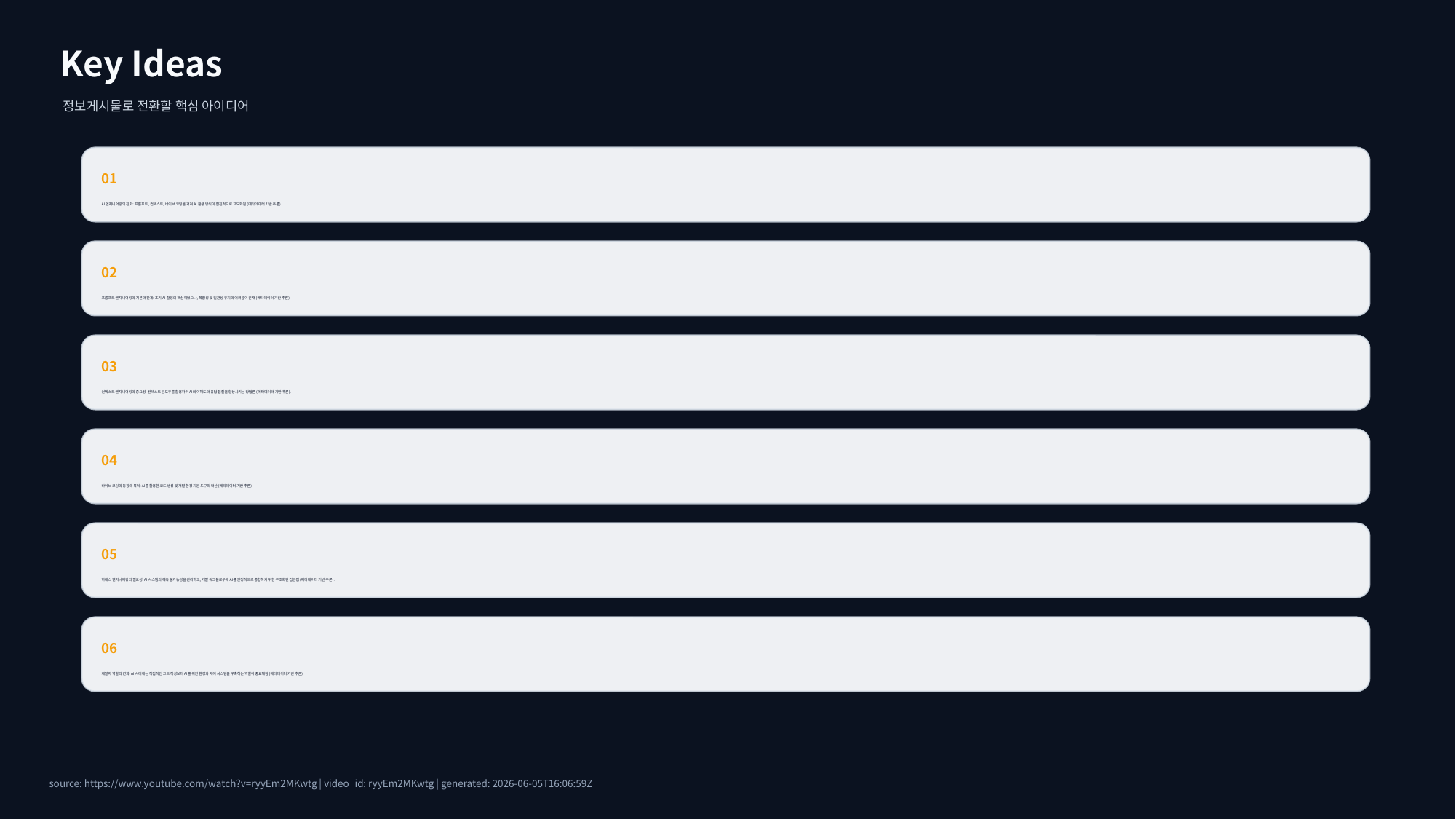

Key Ideas
정보게시물로 전환할 핵심 아이디어

01
AI 엔지니어링의 진화: 프롬프트, 컨텍스트, 바이브 코딩을 거쳐 AI 활용 방식이 점진적으로 고도화됨 (메타데이터 기반 추론).

02
프롬프트 엔지니어링의 기본과 한계: 초기 AI 활용의 핵심이었으나, 복잡성 및 일관성 유지의 어려움이 존재 (메타데이터 기반 추론).

03
컨텍스트 엔지니어링의 중요성: 컨텍스트 윈도우를 활용하여 AI의 이해도와 응답 품질을 향상시키는 방법론 (메타데이터 기반 추론).

04
바이브 코딩의 등장과 목적: AI를 활용한 코드 생성 및 개발 환경 지원 도구의 확산 (메타데이터 기반 추론).

05
하네스 엔지니어링의 필요성: AI 시스템의 예측 불가능성을 관리하고, 개발 워크플로우에 AI를 안정적으로 통합하기 위한 구조화된 접근법 (메타데이터 기반 추론).

06
개발자 역할의 변화: AI 시대에는 직접적인 코드 작성보다 AI를 위한 환경과 제어 시스템을 구축하는 역할이 중요해짐 (메타데이터 기반 추론).
source: https://www.youtube.com/watch?v=ryyEm2MKwtg | video_id: ryyEm2MKwtg | generated: 2026-06-05T16:06:59Z